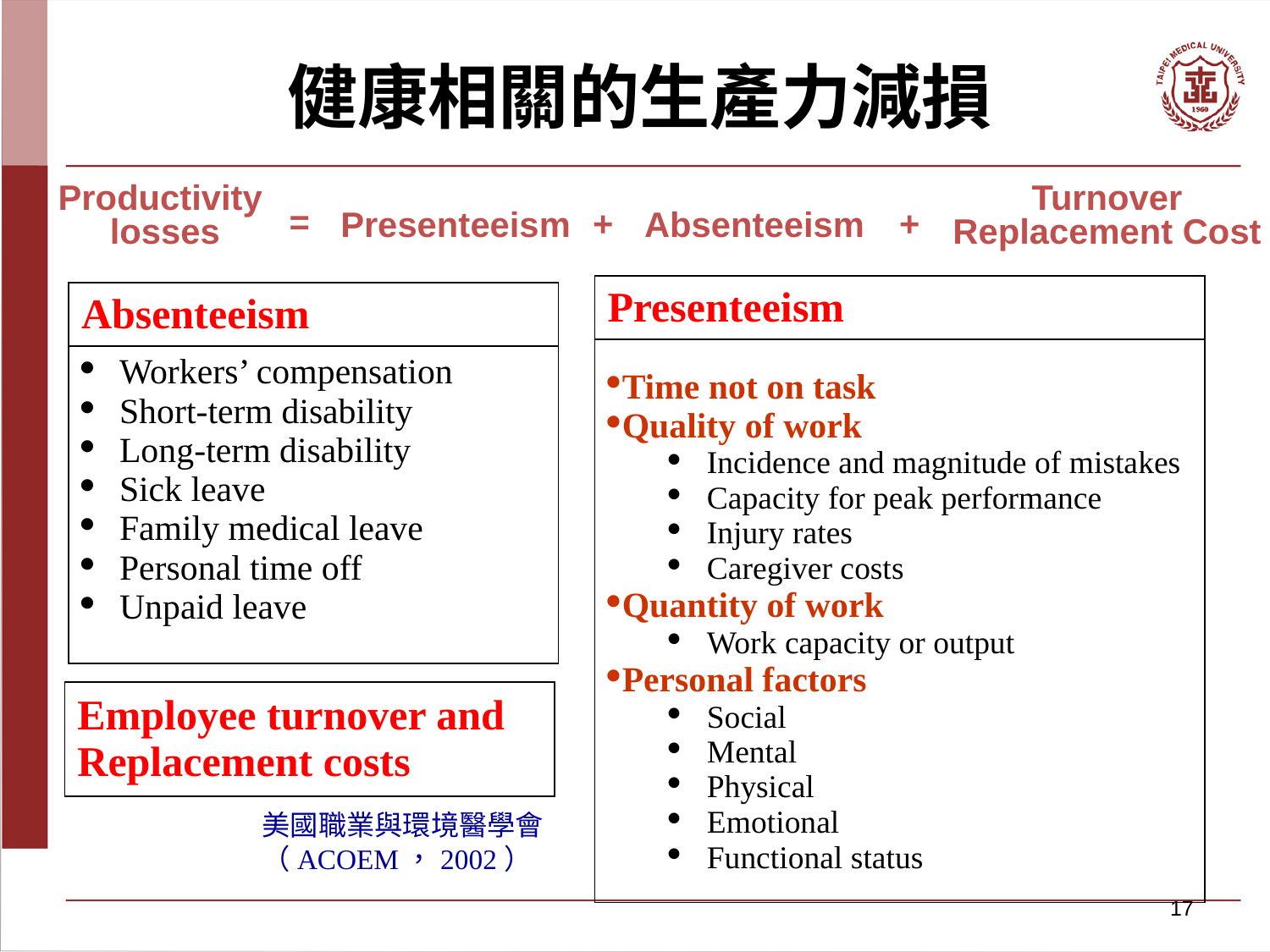

健康相關的生產力減損
Productivity
losses
Turnover
Replacement Cost
=
+
+
Presenteeism
Absenteeism
| Presenteeism |
| --- |
| Time not on task Quality of work Incidence and magnitude of mistakes Capacity for peak performance Injury rates Caregiver costs Quantity of work Work capacity or output Personal factors Social Mental Physical Emotional Functional status |
| Absenteeism |
| --- |
| Workers’ compensation Short-term disability Long-term disability Sick leave Family medical leave Personal time off Unpaid leave |
| Employee turnover and Replacement costs |
| --- |
美國職業與環境醫學會
（ACOEM，2002）
17